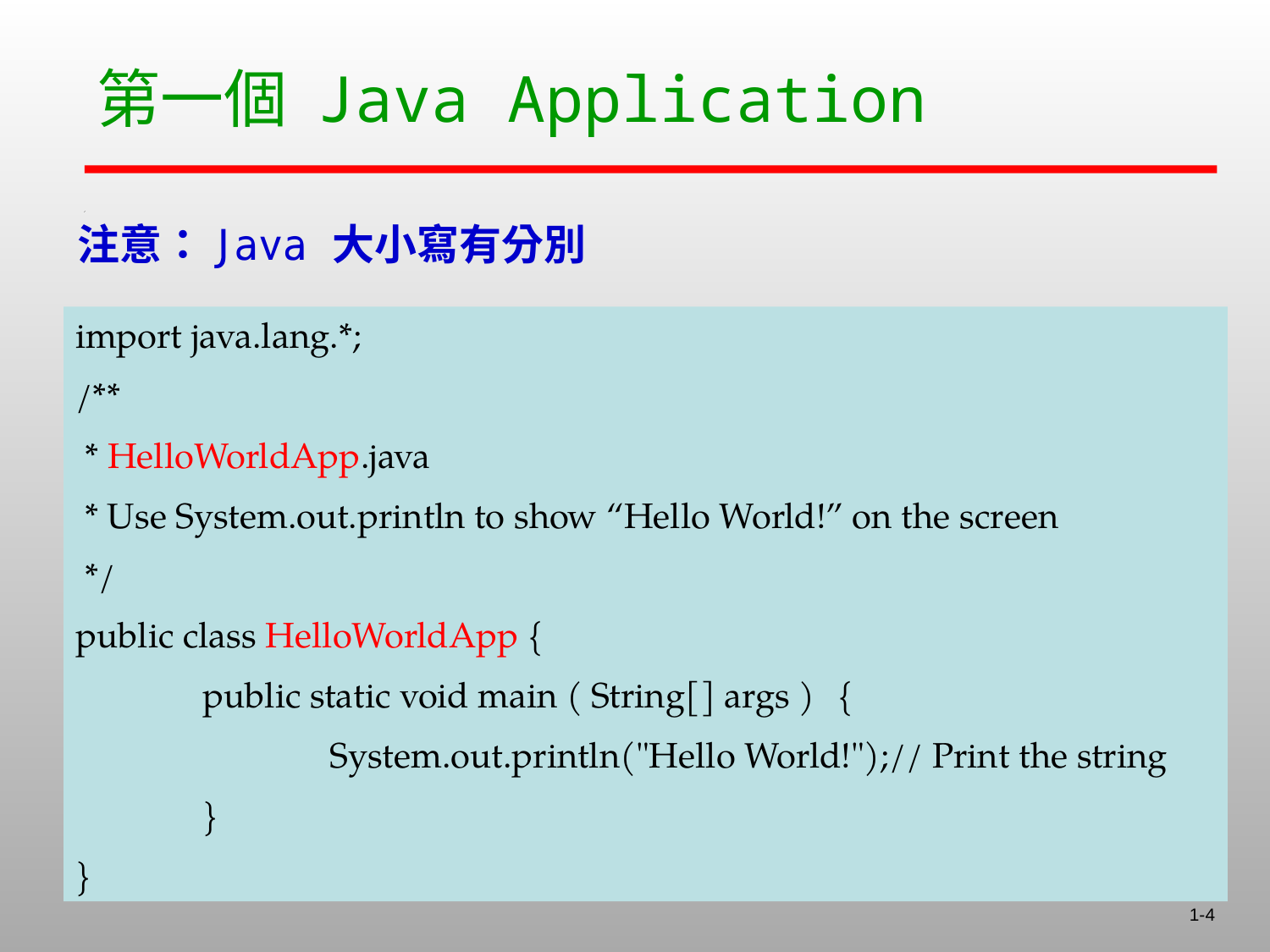

# 第一個 Java Application
注意：Java 大小寫有分別
import java.lang.*;
/**
 * HelloWorldApp.java
 * Use System.out.println to show “Hello World!” on the screen
 */
public class HelloWorldApp {
	public static void main ( String[] args )	{
		System.out.println("Hello World!");// Print the string
	}
}
1-4